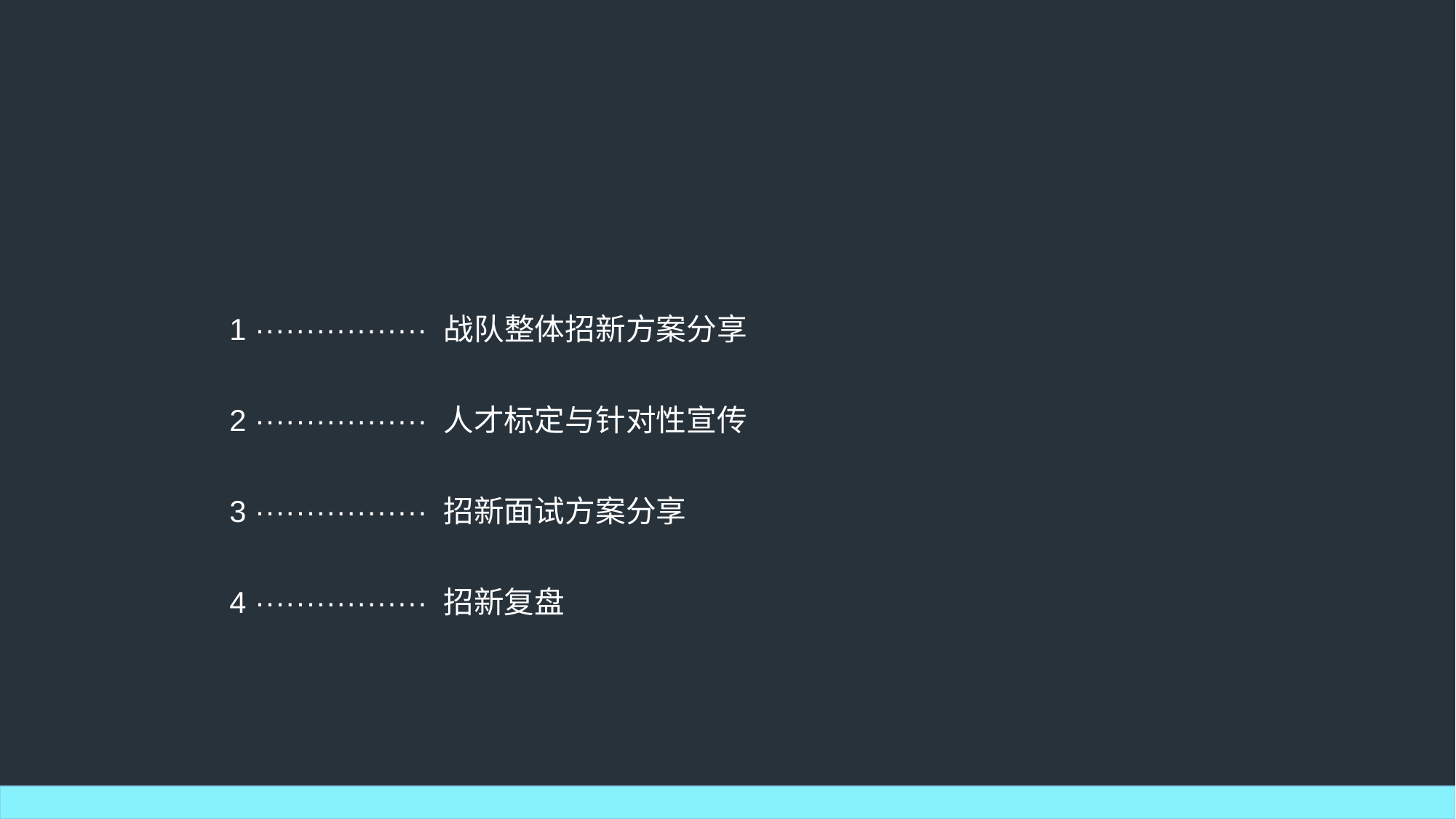

1 ················· 战队整体招新方案分享
2 ················· 人才标定与针对性宣传
3 ················· 招新面试方案分享
4 ················· 招新复盘